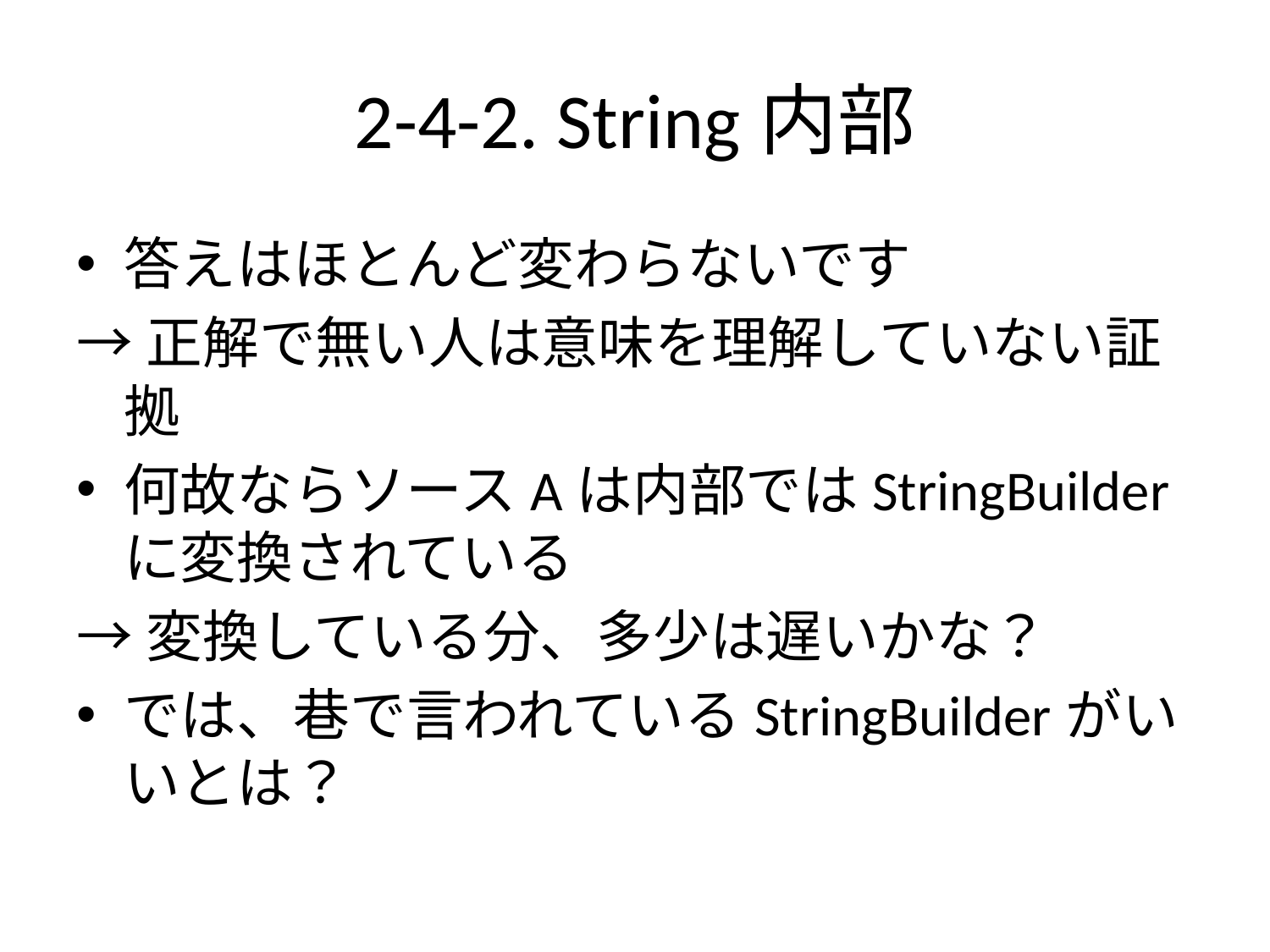

# 2-4-2. String内部
答えはほとんど変わらないです
→正解で無い人は意味を理解していない証拠
何故ならソースAは内部ではStringBuilderに変換されている
→変換している分、多少は遅いかな？
では、巷で言われているStringBuilderがいいとは？